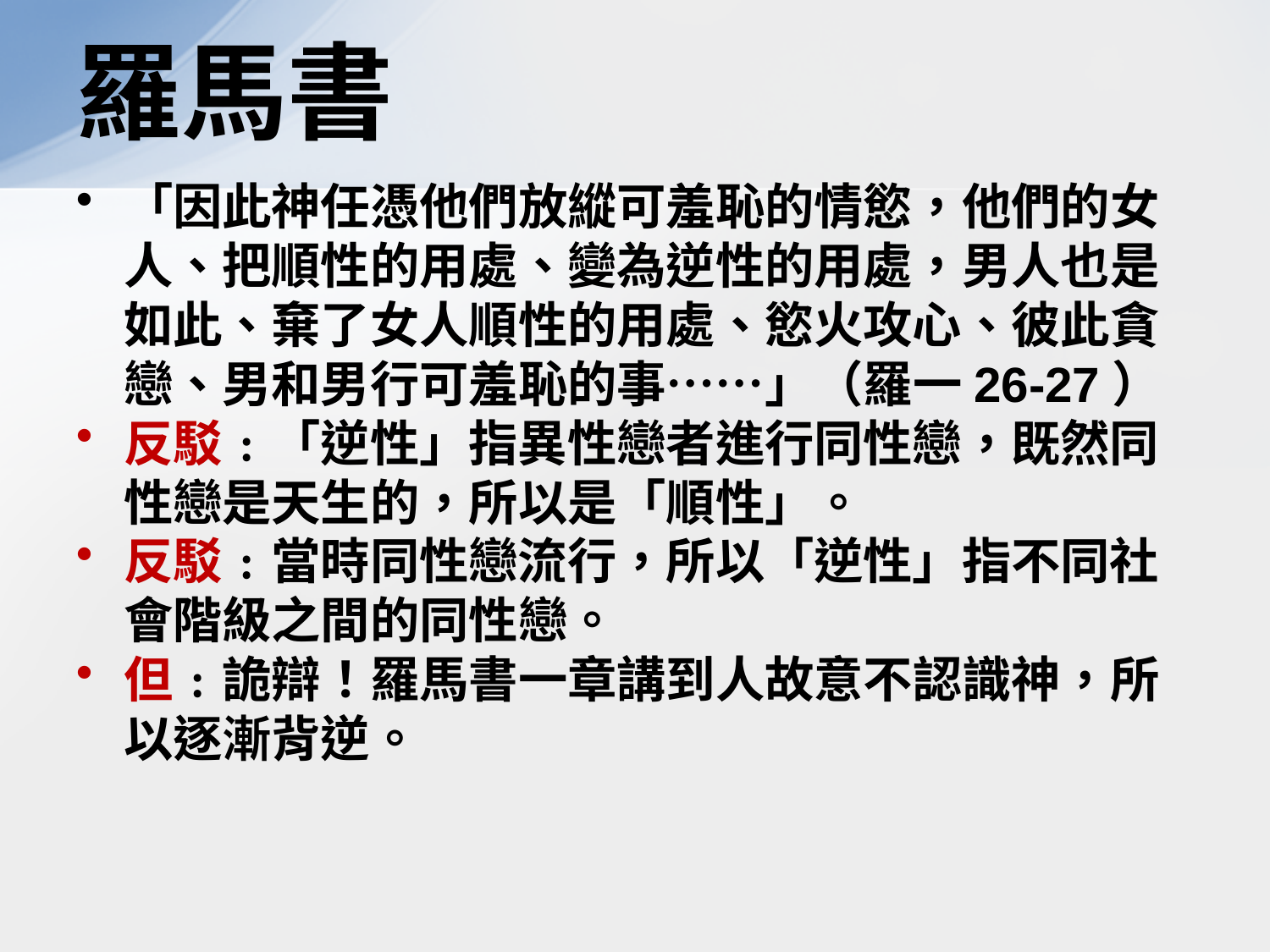

# 羅馬書
「因此神任憑他們放縱可羞恥的情慾，他們的女人、把順性的用處、變為逆性的用處，男人也是如此、棄了女人順性的用處、慾火攻心、彼此貪戀、男和男行可羞恥的事……」（羅一26-27）
反駁﹕「逆性」指異性戀者進行同性戀，既然同性戀是天生的，所以是「順性」。
反駁﹕當時同性戀流行，所以「逆性」指不同社會階級之間的同性戀。
但﹕詭辯！羅馬書一章講到人故意不認識神，所以逐漸背逆。